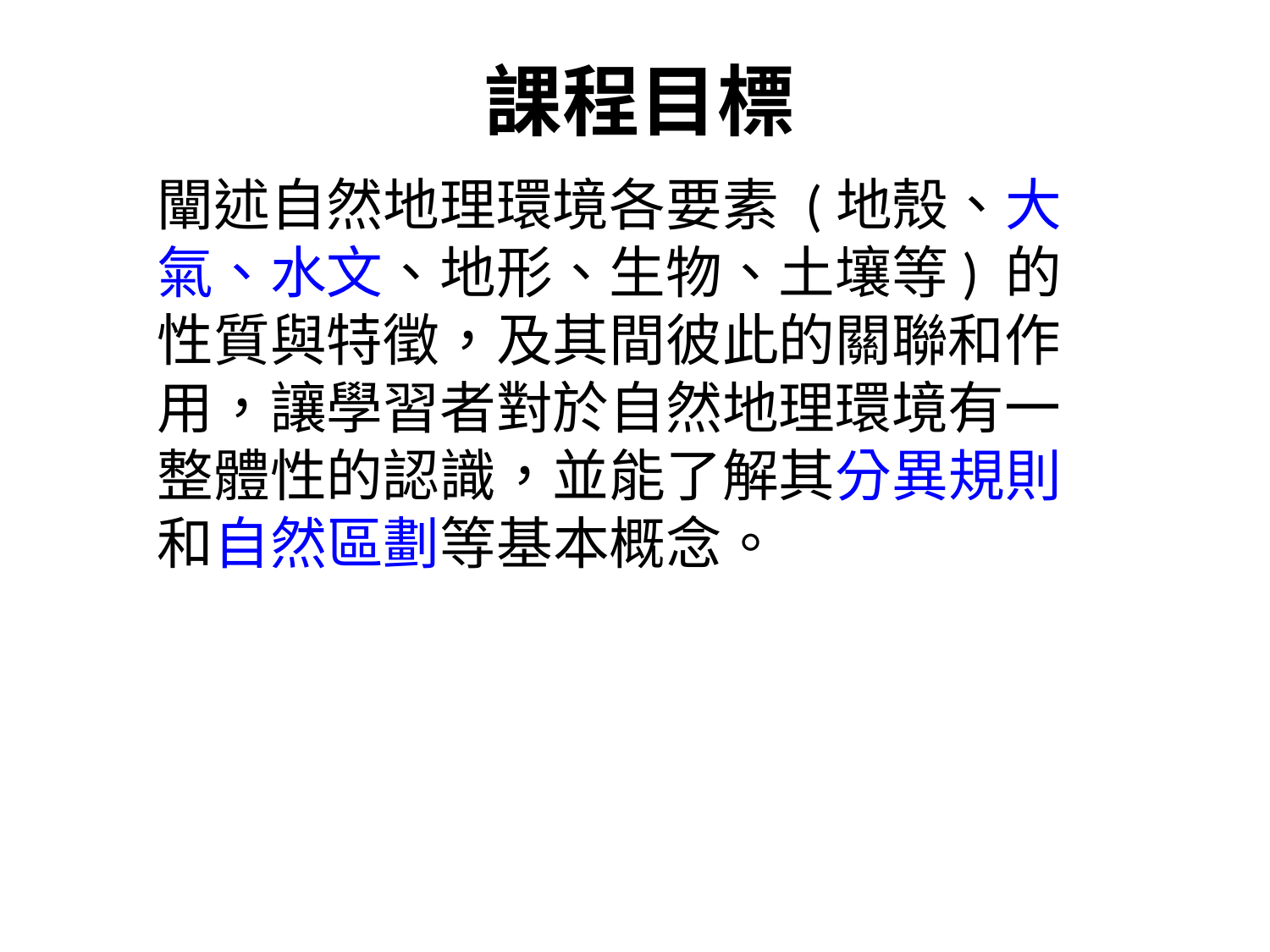

課程目標
闡述自然地理環境各要素 (地殼、大氣、水文、地形、生物、土壤等) 的性質與特徵，及其間彼此的關聯和作用，讓學習者對於自然地理環境有一整體性的認識，並能了解其分異規則和自然區劃等基本概念。